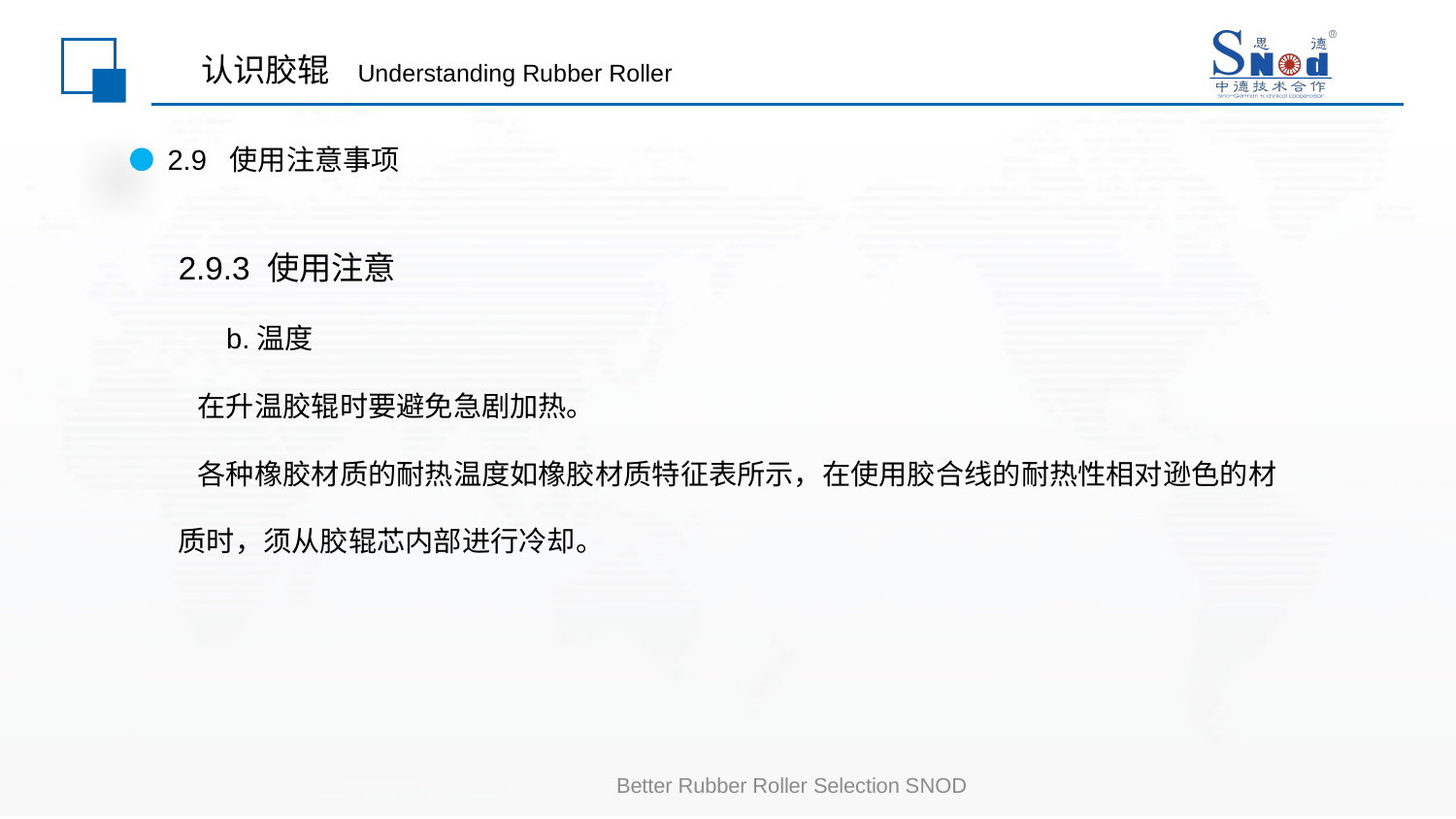

# 认识胶辊   Understanding Rubber Roller
2.9  使用注意事项

2.9.3 使用注意
      b.温度
  在升温胶辊时要避免急剧加热。
  各种橡胶材质的耐热温度如橡胶材质特征表所示，在使用胶合线的耐热性相对逊色的材质时，须从胶辊芯内部进行冷却。

49
Better Rubber Roller Selection SNOD